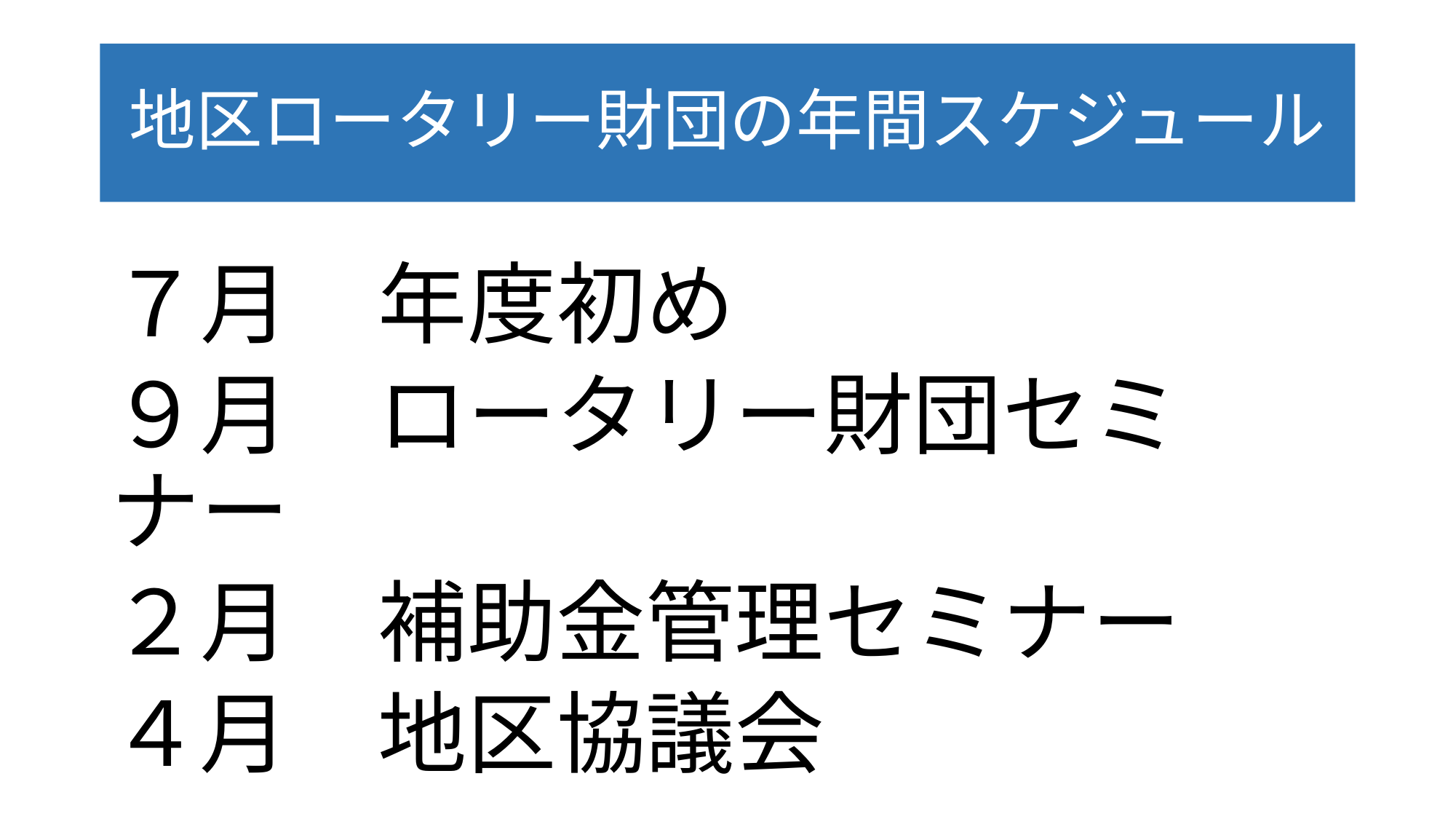

# 地区ロータリー財団の年間スケジュール
７月　年度初め
９月　ロータリー財団セミナー
２月　補助金管理セミナー
４月　地区協議会